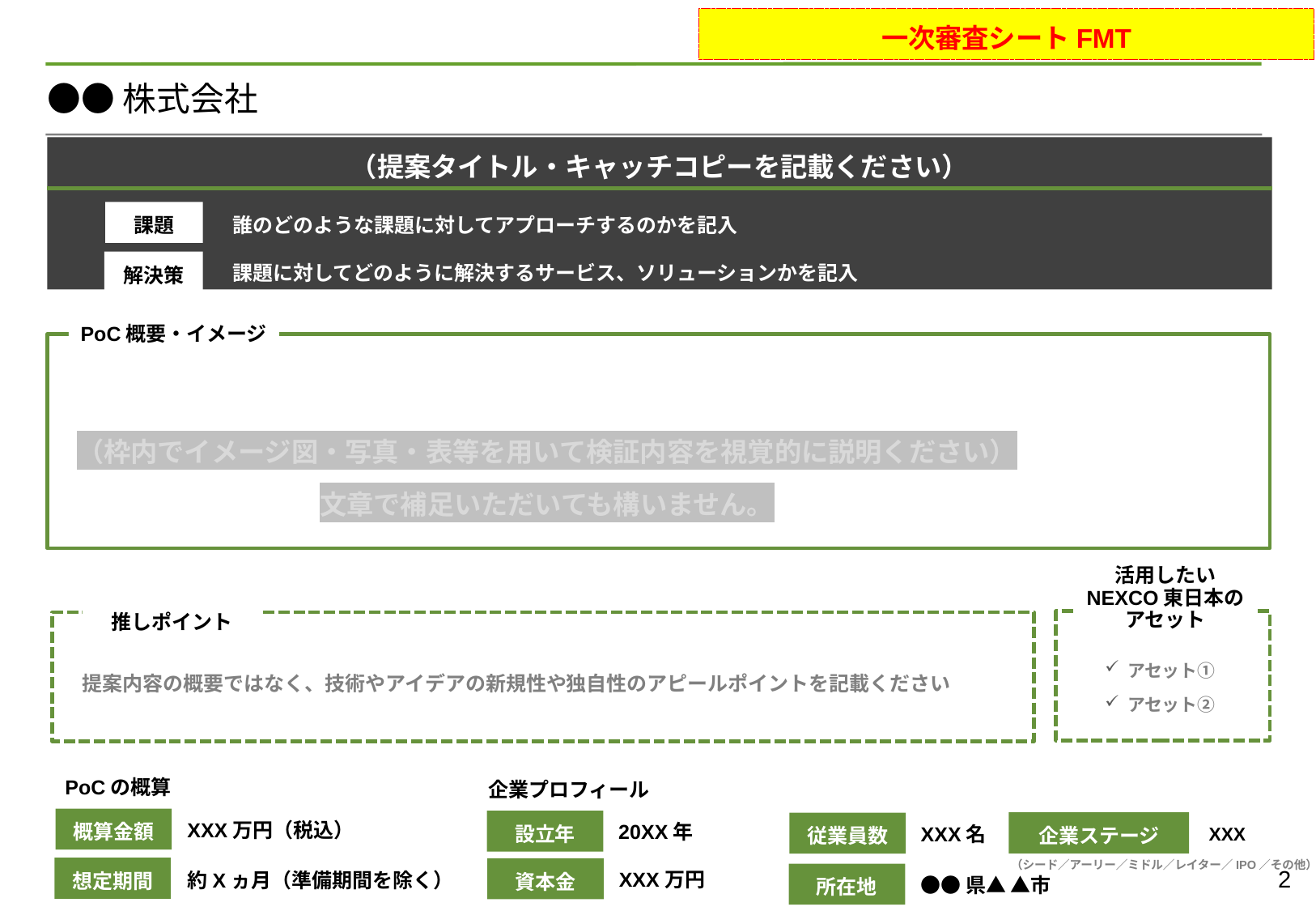

一次審査シートFMT
# ●●株式会社
（提案タイトル・キャッチコピーを記載ください）

課題
誰のどのような課題に対してアプローチするのかを記入

課題に対してどのように解決するサービス、ソリューションかを記入
解決策

PoC概要・イメージ

（枠内でイメージ図・写真・表等を用いて検証内容を視覚的に説明ください）
文章で補足いただいても構いません。
活用したい
NEXCO東日本の
アセット
推しポイント

アセット①
アセット②
提案内容の概要ではなく、技術やアイデアの新規性や独自性のアピールポイントを記載ください
PoCの概算
企業プロフィール
XXX万円（税込）
20XX年
概算金額
XXX名
設立年
XXX
企業ステージ
従業員数
（シード／アーリー／ミドル／レイター／IPO／その他）
XXX万円
約Xヵ月（準備期間を除く）
想定期間
資本金
●●県▲ ▲市
所在地